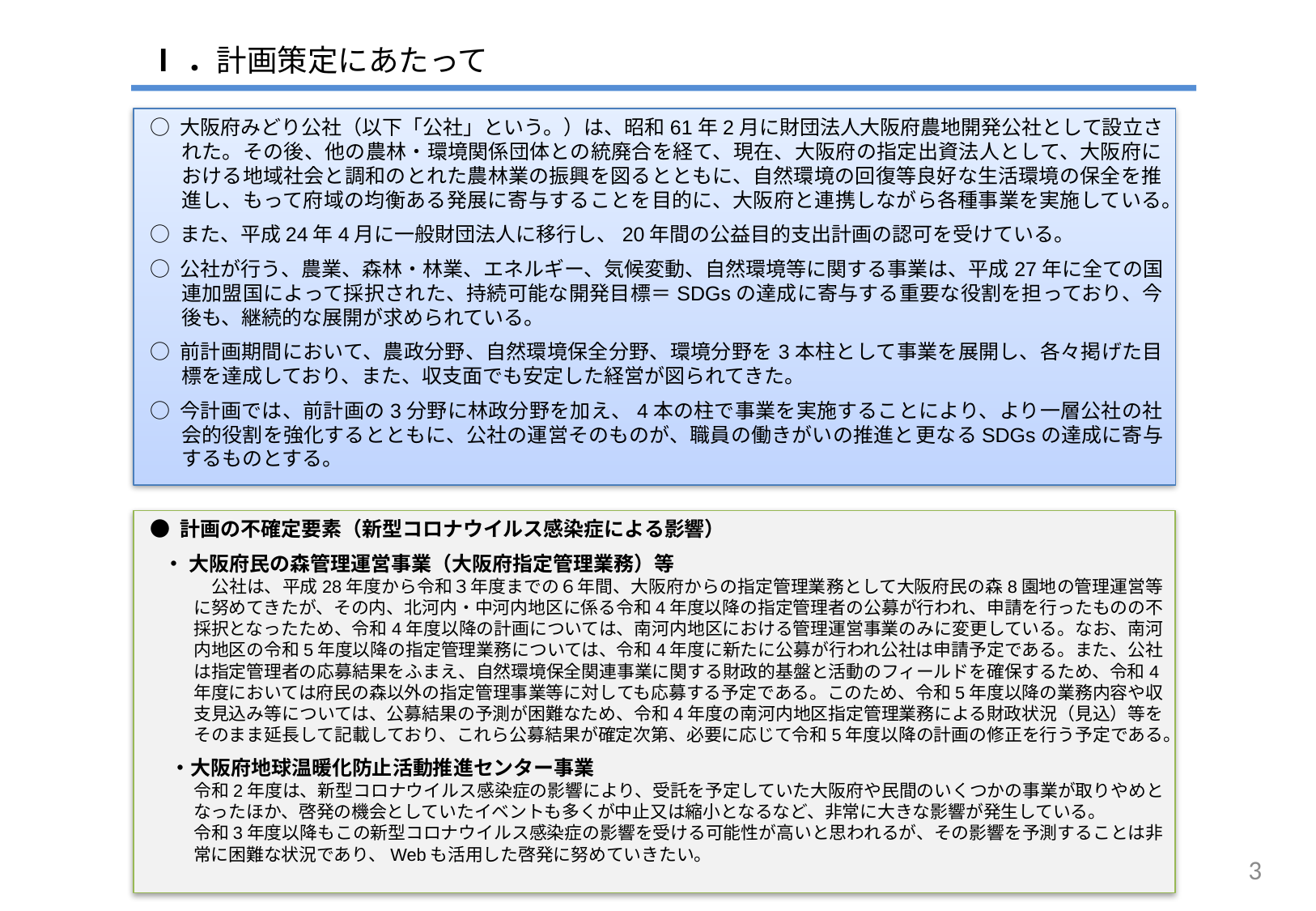

# Ⅰ．計画策定にあたって

○ 大阪府みどり公社（以下「公社」という。）は、昭和61年2月に財団法人大阪府農地開発公社として設立された。その後、他の農林・環境関係団体との統廃合を経て、現在、大阪府の指定出資法人として、大阪府における地域社会と調和のとれた農林業の振興を図るとともに、自然環境の回復等良好な生活環境の保全を推進し、もって府域の均衡ある発展に寄与することを目的に、大阪府と連携しながら各種事業を実施している。
○ また、平成24年4月に一般財団法人に移行し、20年間の公益目的支出計画の認可を受けている。
○ 公社が行う、農業、森林・林業、エネルギー、気候変動、自然環境等に関する事業は、平成27年に全ての国連加盟国によって採択された、持続可能な開発目標＝SDGsの達成に寄与する重要な役割を担っており、今後も、継続的な展開が求められている。
○ 前計画期間において、農政分野、自然環境保全分野、環境分野を3本柱として事業を展開し、各々掲げた目標を達成しており、また、収支面でも安定した経営が図られてきた。
○ 今計画では、前計画の3分野に林政分野を加え、4本の柱で事業を実施することにより、より一層公社の社会的役割を強化するとともに、公社の運営そのものが、職員の働きがいの推進と更なるSDGsの達成に寄与するものとする。
● 計画の不確定要素（新型コロナウイルス感染症による影響）
  ・ 大阪府民の森管理運営事業（大阪府指定管理業務）等
　公社は、平成28年度から令和３年度までの６年間、大阪府からの指定管理業務として大阪府民の森8園地の管理運営等に努めてきたが、その内、北河内・中河内地区に係る令和4年度以降の指定管理者の公募が行われ、申請を行ったものの不採択となったため、令和4年度以降の計画については、南河内地区における管理運営事業のみに変更している。なお、南河内地区の令和5年度以降の指定管理業務については、令和4年度に新たに公募が行われ公社は申請予定である。また、公社は指定管理者の応募結果をふまえ、自然環境保全関連事業に関する財政的基盤と活動のフィールドを確保するため、令和4年度においては府民の森以外の指定管理事業等に対しても応募する予定である。このため、令和5年度以降の業務内容や収支見込み等については、公募結果の予測が困難なため、令和4年度の南河内地区指定管理業務による財政状況（見込）等をそのまま延長して記載しており、これら公募結果が確定次第、必要に応じて令和5年度以降の計画の修正を行う予定である。
　・大阪府地球温暖化防止活動推進センター事業
令和2年度は、新型コロナウイルス感染症の影響により、受託を予定していた大阪府や民間のいくつかの事業が取りやめとなったほか、啓発の機会としていたイベントも多くが中止又は縮小となるなど、非常に大きな影響が発生している。
令和3年度以降もこの新型コロナウイルス感染症の影響を受ける可能性が高いと思われるが、その影響を予測することは非常に困難な状況であり、Webも活用した啓発に努めていきたい。
3